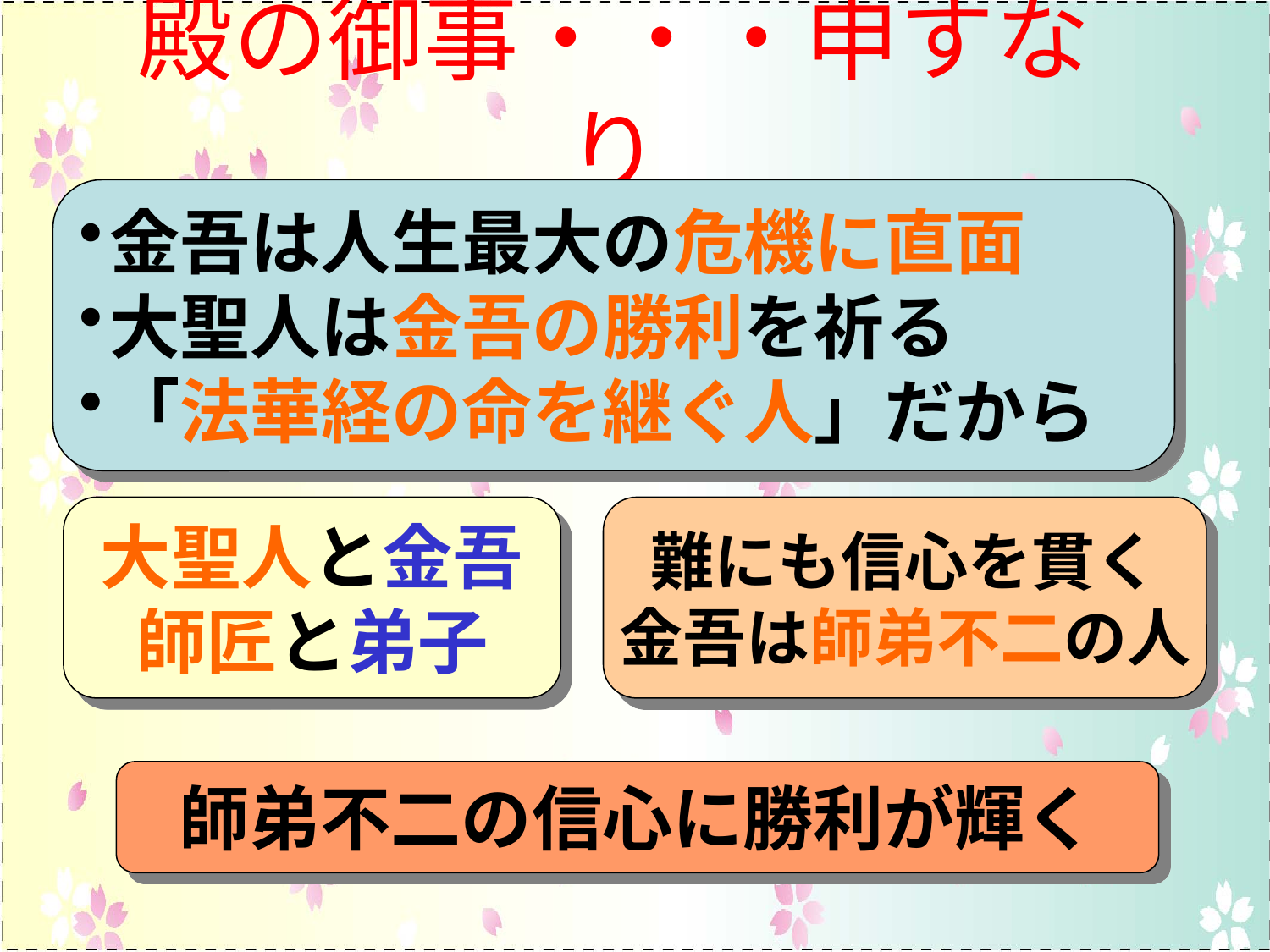

# 殿の御事・・・申すなり
金吾は人生最大の危機に直面
大聖人は金吾の勝利を祈る
「法華経の命を継ぐ人」だから
大聖人と金吾
師匠と弟子
難にも信心を貫く
金吾は師弟不二の人
師弟不二の信心に勝利が輝く